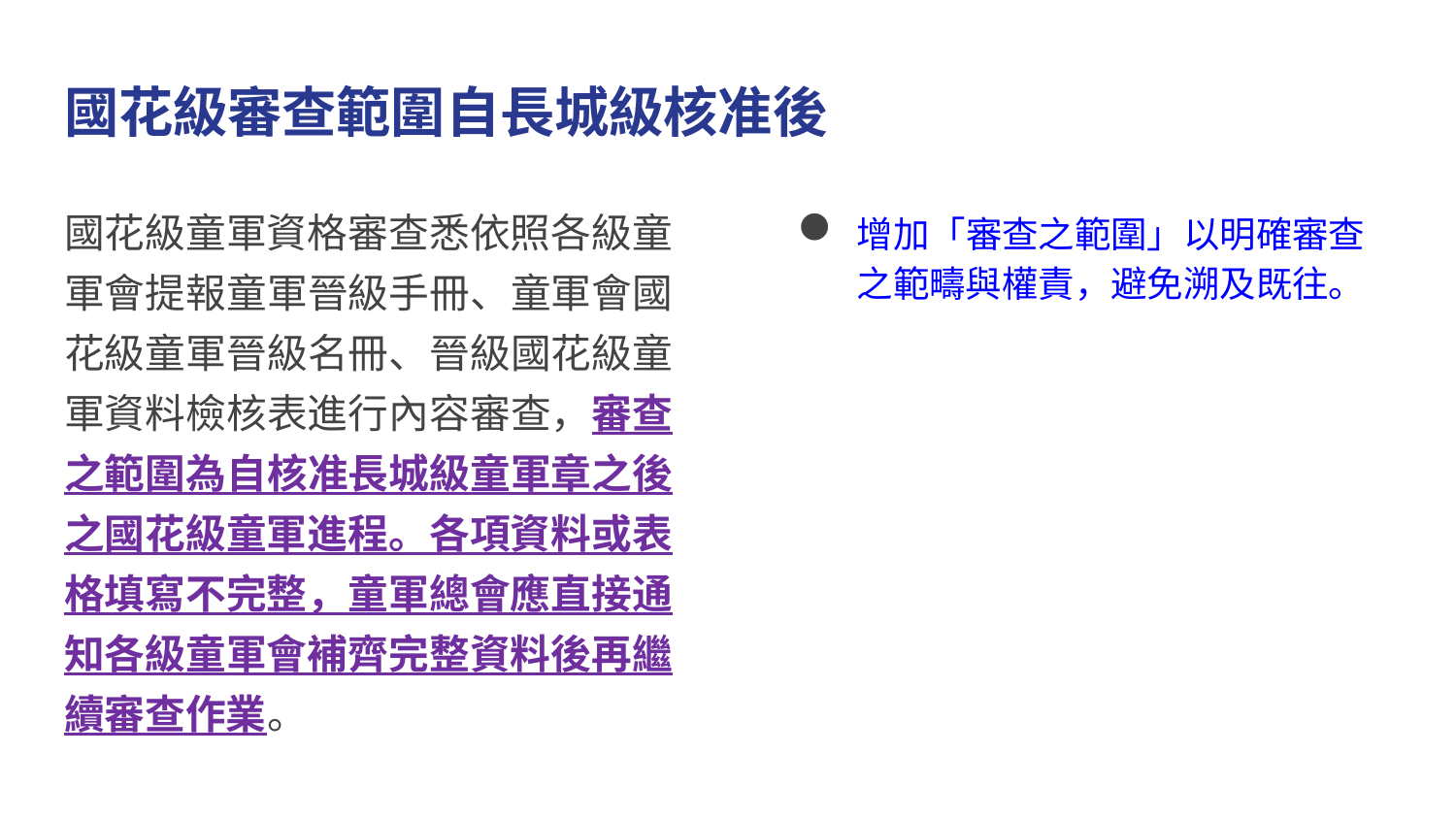

# 國花級審查範圍自長城級核准後
國花級童軍資格審查悉依照各級童軍會提報童軍晉級手冊、童軍會國花級童軍晉級名冊、晉級國花級童軍資料檢核表進行內容審查，審查 之範圍為自核准長城級童軍章之後之國花級童軍進程。各項資料或表格填寫不完整，童軍總會應直接通知各級童軍會補齊完整資料後再繼續審查作業。
增加「審查之範圍」以明確審查之範疇與權責，避免溯及既往。